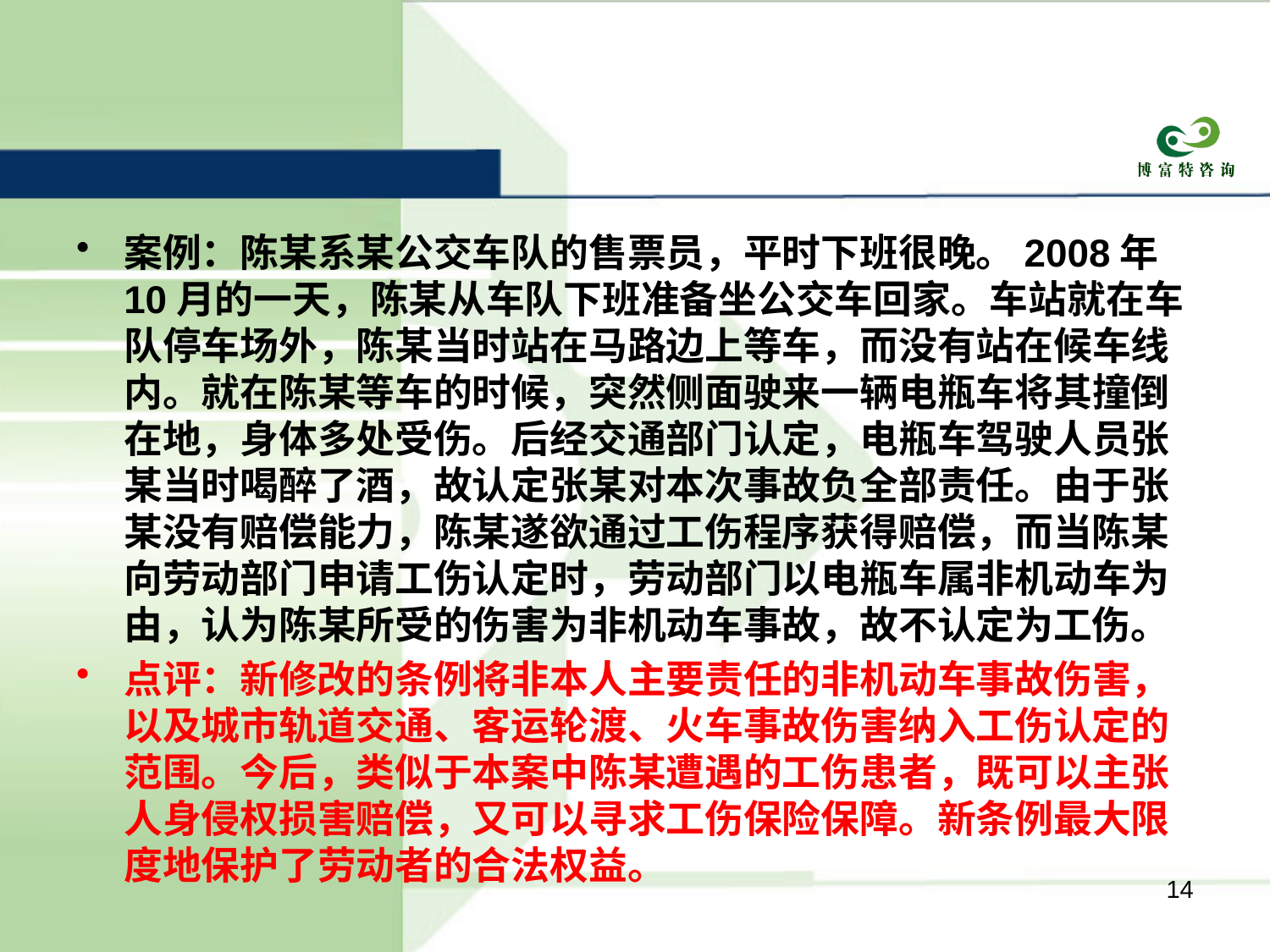

案例：陈某系某公交车队的售票员，平时下班很晚。2008年10月的一天，陈某从车队下班准备坐公交车回家。车站就在车队停车场外，陈某当时站在马路边上等车，而没有站在候车线内。就在陈某等车的时候，突然侧面驶来一辆电瓶车将其撞倒在地，身体多处受伤。后经交通部门认定，电瓶车驾驶人员张某当时喝醉了酒，故认定张某对本次事故负全部责任。由于张某没有赔偿能力，陈某遂欲通过工伤程序获得赔偿，而当陈某向劳动部门申请工伤认定时，劳动部门以电瓶车属非机动车为由，认为陈某所受的伤害为非机动车事故，故不认定为工伤。
点评：新修改的条例将非本人主要责任的非机动车事故伤害，以及城市轨道交通、客运轮渡、火车事故伤害纳入工伤认定的范围。今后，类似于本案中陈某遭遇的工伤患者，既可以主张人身侵权损害赔偿，又可以寻求工伤保险保障。新条例最大限度地保护了劳动者的合法权益。
14